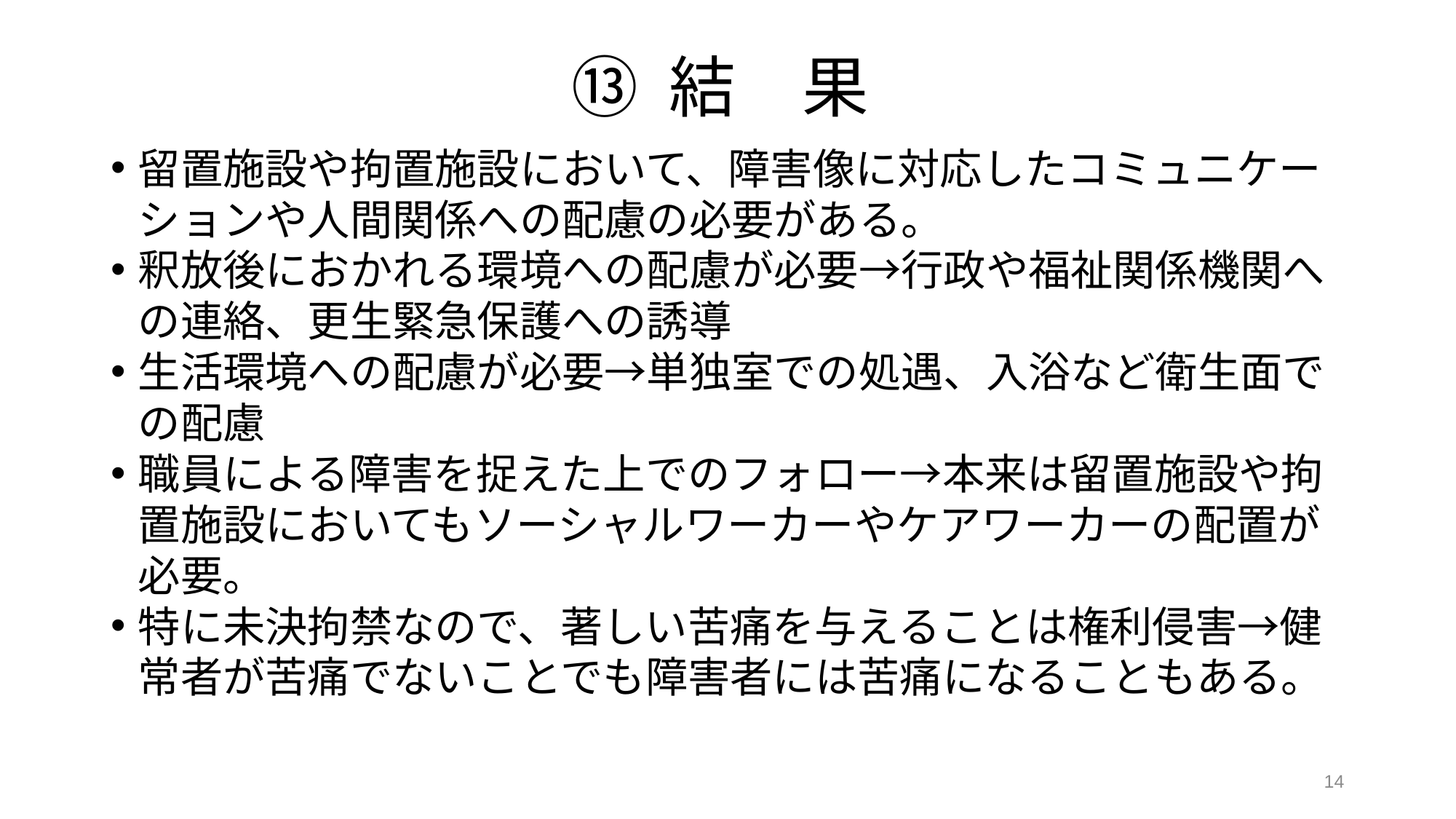

# ⑬ 結　果
留置施設や拘置施設において、障害像に対応したコミュニケーションや人間関係への配慮の必要がある。
釈放後におかれる環境への配慮が必要→行政や福祉関係機関への連絡、更生緊急保護への誘導
生活環境への配慮が必要→単独室での処遇、入浴など衛生面での配慮
職員による障害を捉えた上でのフォロー→本来は留置施設や拘置施設においてもソーシャルワーカーやケアワーカーの配置が必要。
特に未決拘禁なので、著しい苦痛を与えることは権利侵害→健常者が苦痛でないことでも障害者には苦痛になることもある。

14